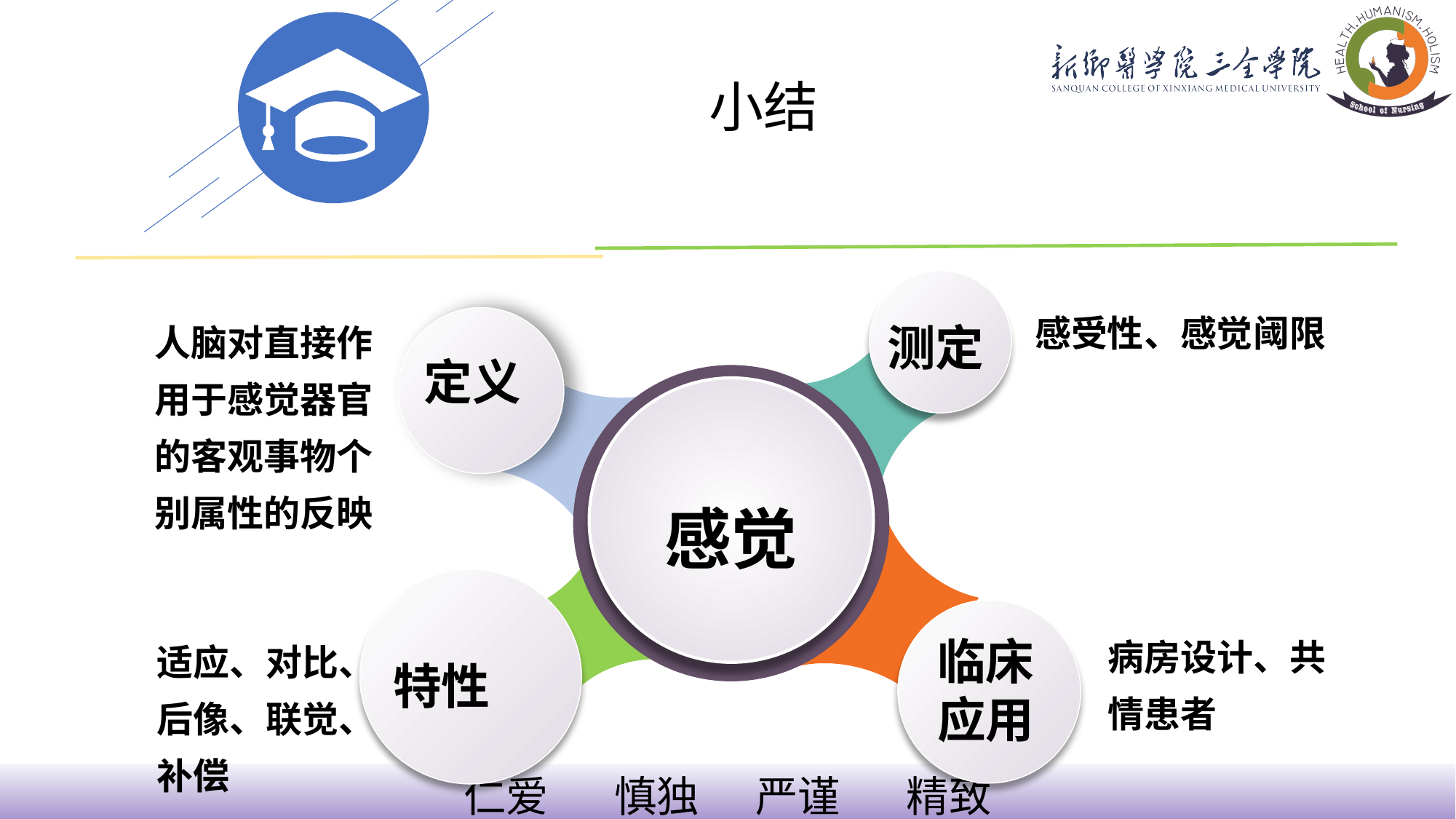

小结

感受性、感觉阈限
人脑对直接作用于感觉器官的客观事物个别属性的反映

测定
定义

感觉

病房设计、共情患者
适应、对比、后像、联觉、补偿
临床应用
  特性